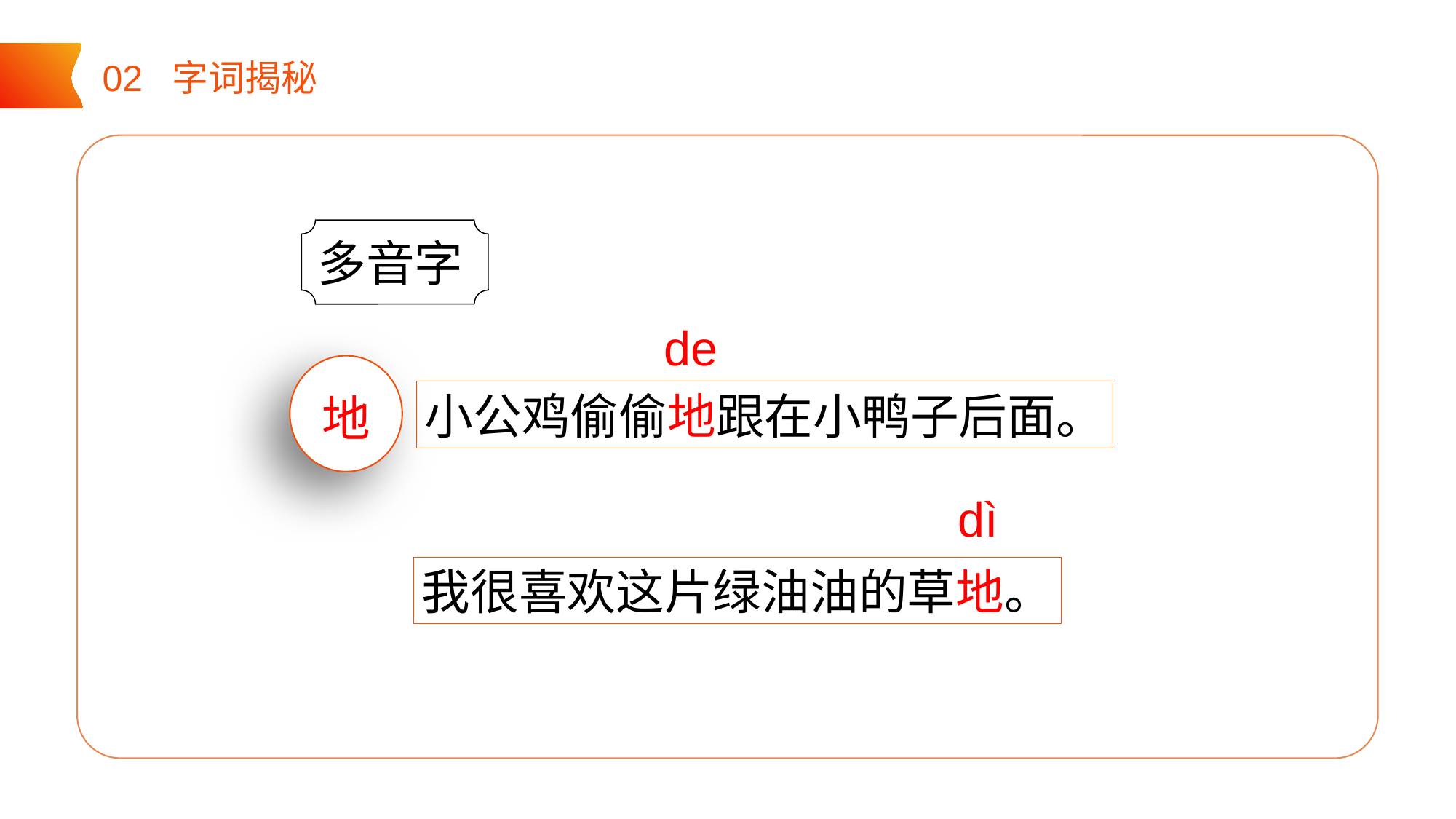

02  字词揭秘

多音字
de

地
小公鸡偷偷地跟在小鸭子后面。
dì
我很喜欢这片绿油油的草地。